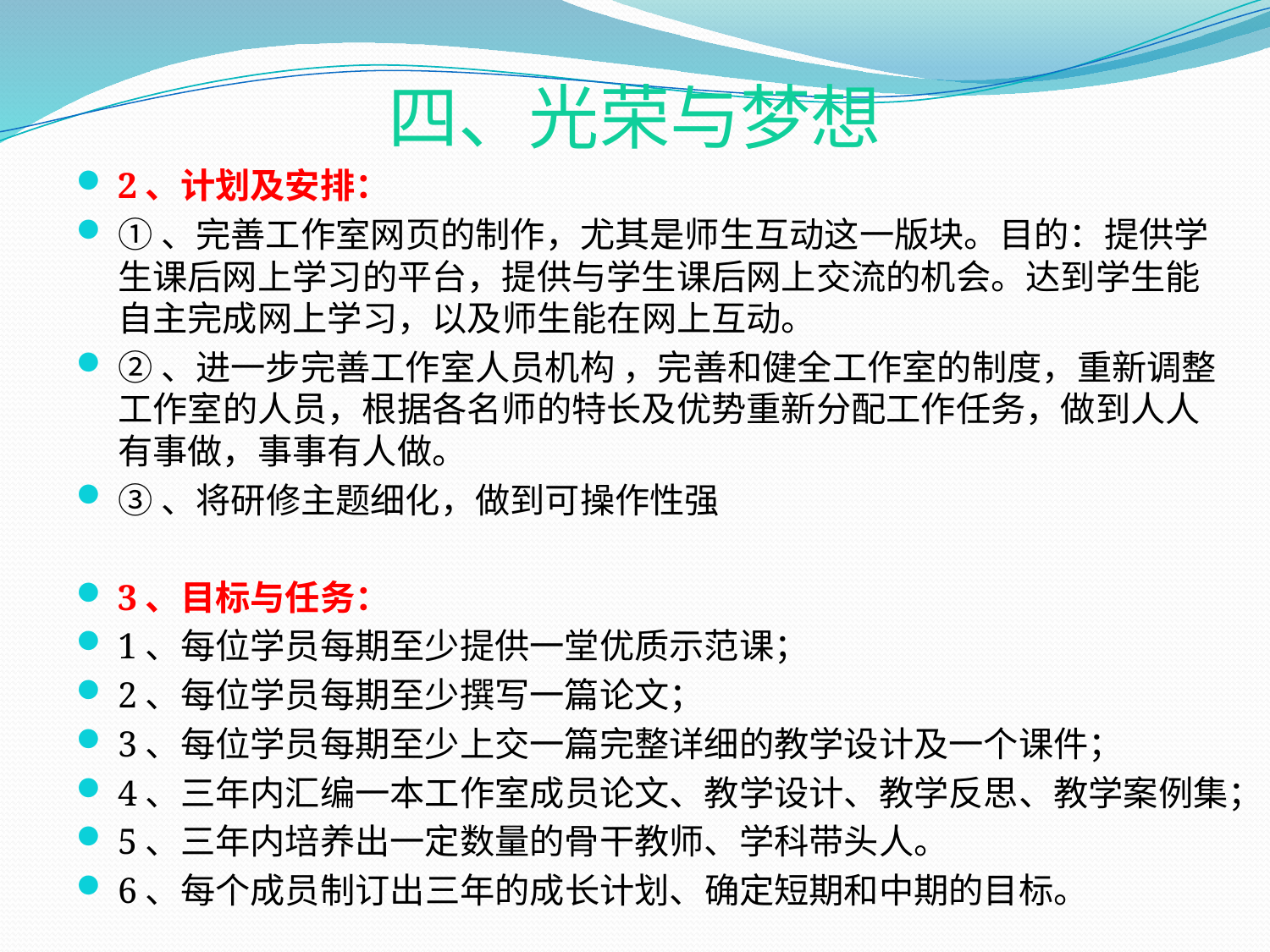

四、光荣与梦想
2、计划及安排：
①、完善工作室网页的制作，尤其是师生互动这一版块。目的：提供学生课后网上学习的平台，提供与学生课后网上交流的机会。达到学生能自主完成网上学习，以及师生能在网上互动。
②、进一步完善工作室人员机构 ，完善和健全工作室的制度，重新调整工作室的人员，根据各名师的特长及优势重新分配工作任务，做到人人有事做，事事有人做。
③、将研修主题细化，做到可操作性强

3、目标与任务：
1、每位学员每期至少提供一堂优质示范课；
2、每位学员每期至少撰写一篇论文；
3、每位学员每期至少上交一篇完整详细的教学设计及一个课件；
4、三年内汇编一本工作室成员论文、教学设计、教学反思、教学案例集；
5、三年内培养出一定数量的骨干教师、学科带头人。
6、每个成员制订出三年的成长计划、确定短期和中期的目标。